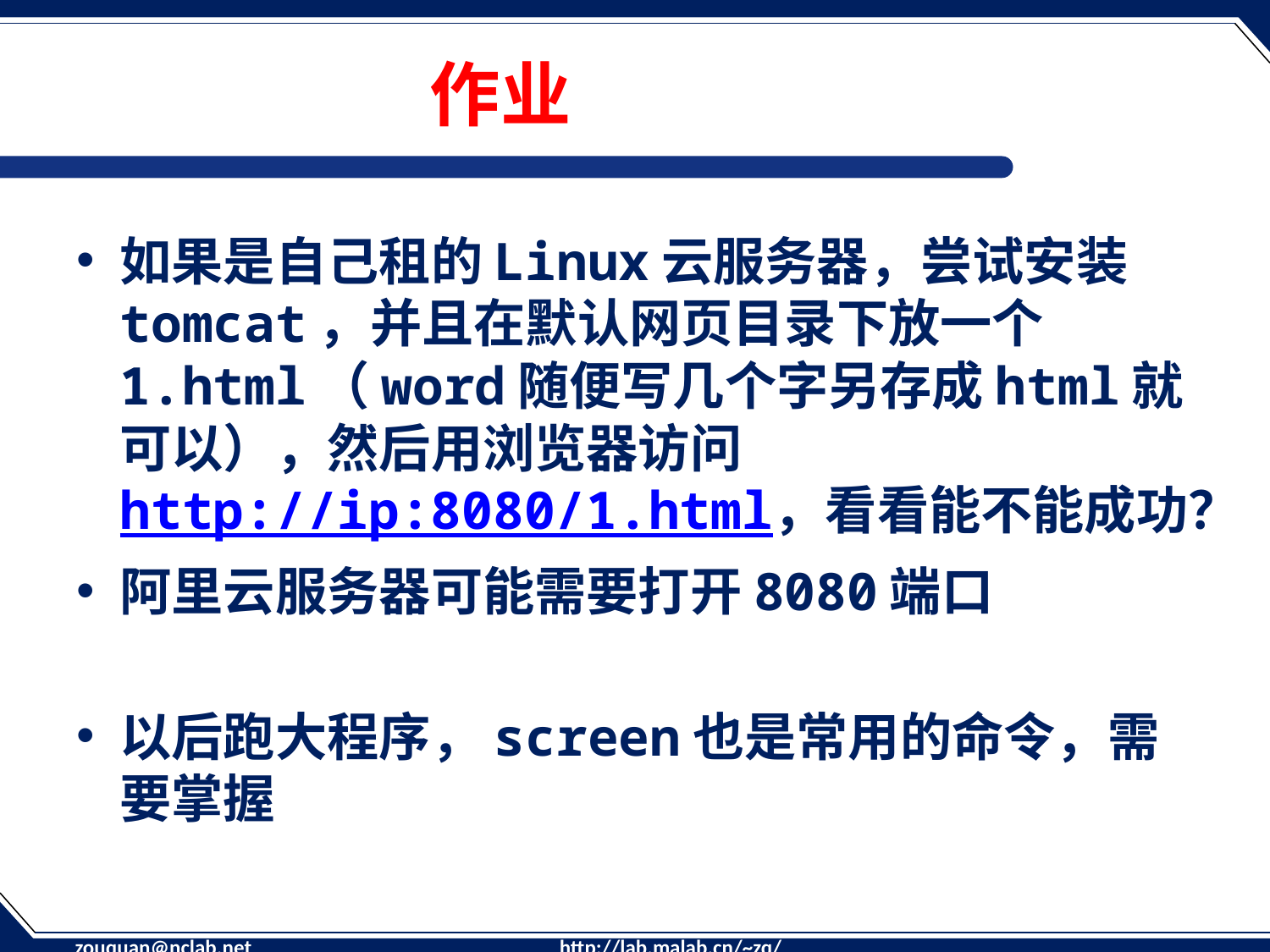

# 作业
如果是自己租的Linux云服务器，尝试安装tomcat，并且在默认网页目录下放一个1.html（word随便写几个字另存成html就可以），然后用浏览器访问http://ip:8080/1.html，看看能不能成功？
阿里云服务器可能需要打开8080端口

以后跑大程序，screen也是常用的命令，需要掌握